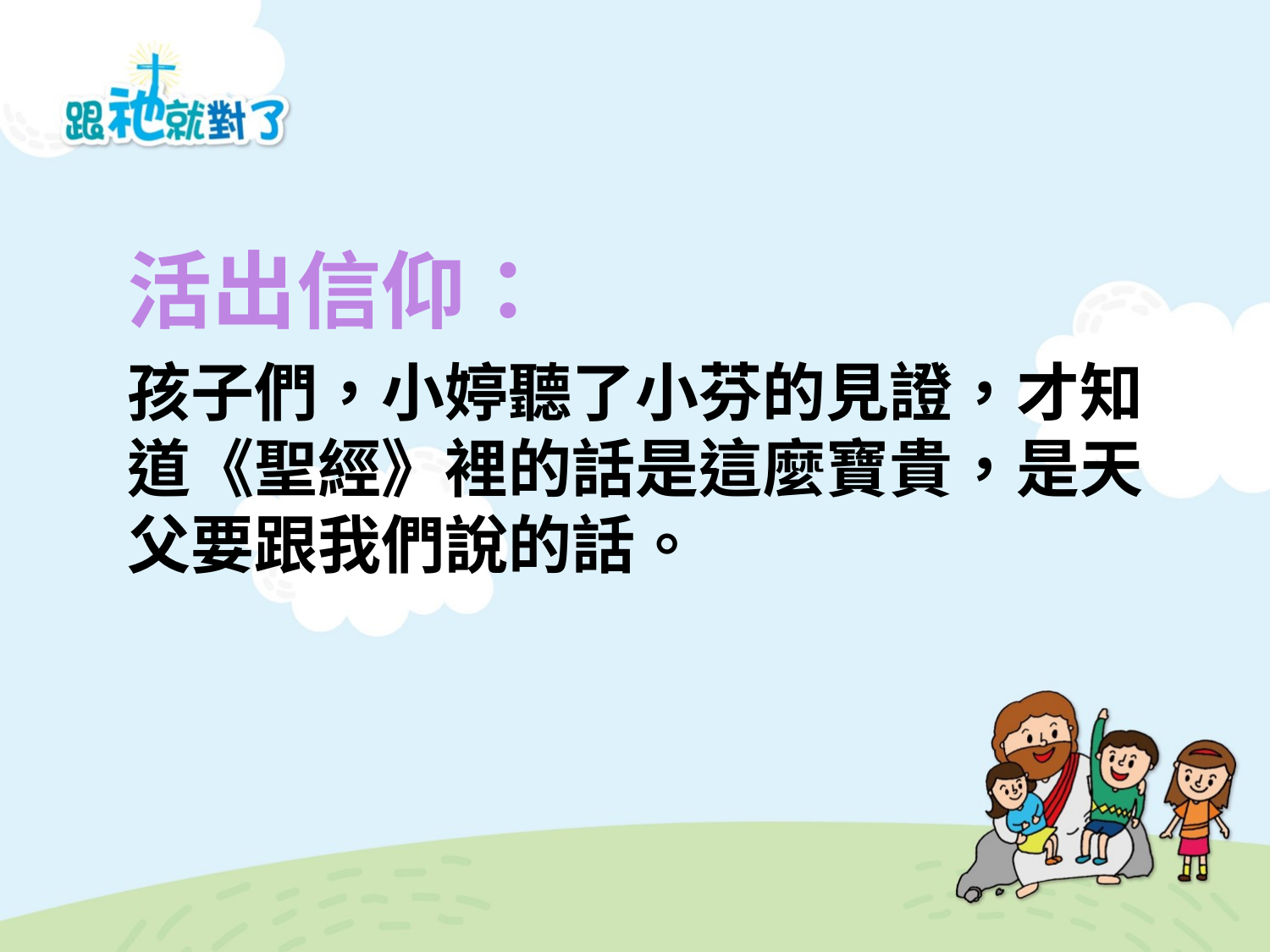

活出信仰：
孩子們，小婷聽了小芬的見證，才知道《聖經》裡的話是這麼寶貴，是天父要跟我們說的話。